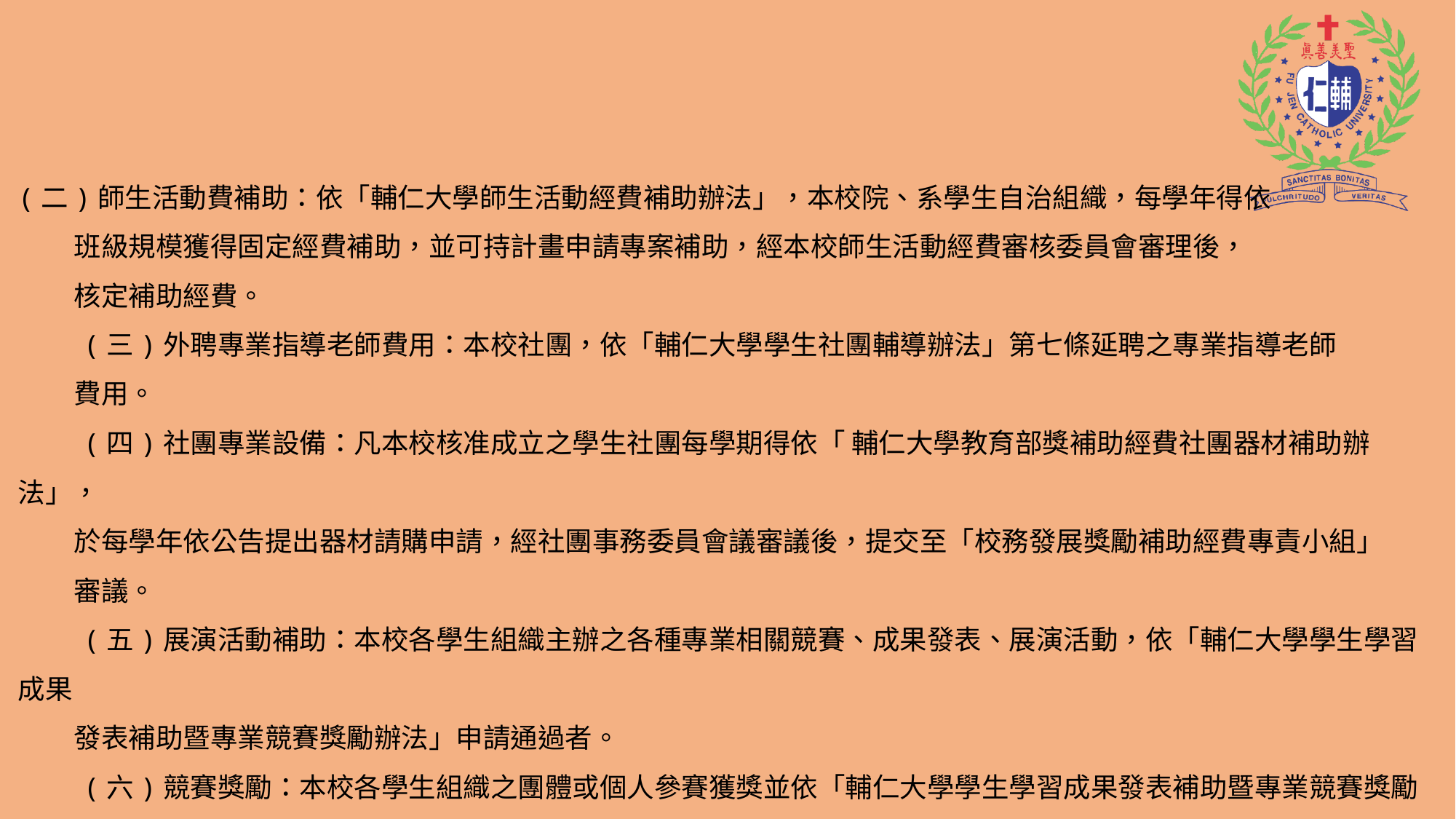

(二)師生活動費補助：依「輔仁大學師生活動經費補助辦法」，本校院、系學生自治組織，每學年得依
        班級規模獲得固定經費補助，並可持計畫申請專案補助，經本校師生活動經費審核委員會審理後，
        核定補助經費。
    (三)外聘專業指導老師費用：本校社團，依「輔仁大學學生社團輔導辦法」第七條延聘之專業指導老師
        費用。
    (四)社團專業設備：凡本校核准成立之學生社團每學期得依「 輔仁大學教育部獎補助經費社團器材補助辦法」，
        於每學年依公告提出器材請購申請，經社團事務委員會議審議後，提交至「校務發展獎勵補助經費專責小組」
        審議。
    (五)展演活動補助：本校各學生組織主辦之各種專業相關競賽、成果發表、展演活動，依「輔仁大學學生學習成果
        發表補助暨專業競賽獎勵辦法」申請通過者。
    (六)競賽獎勵：本校各學生組織之團體或個人參賽獲獎並依「輔仁大學學生學習成果發表補助暨專業競賽獎勵辦法」
        申請通過者。